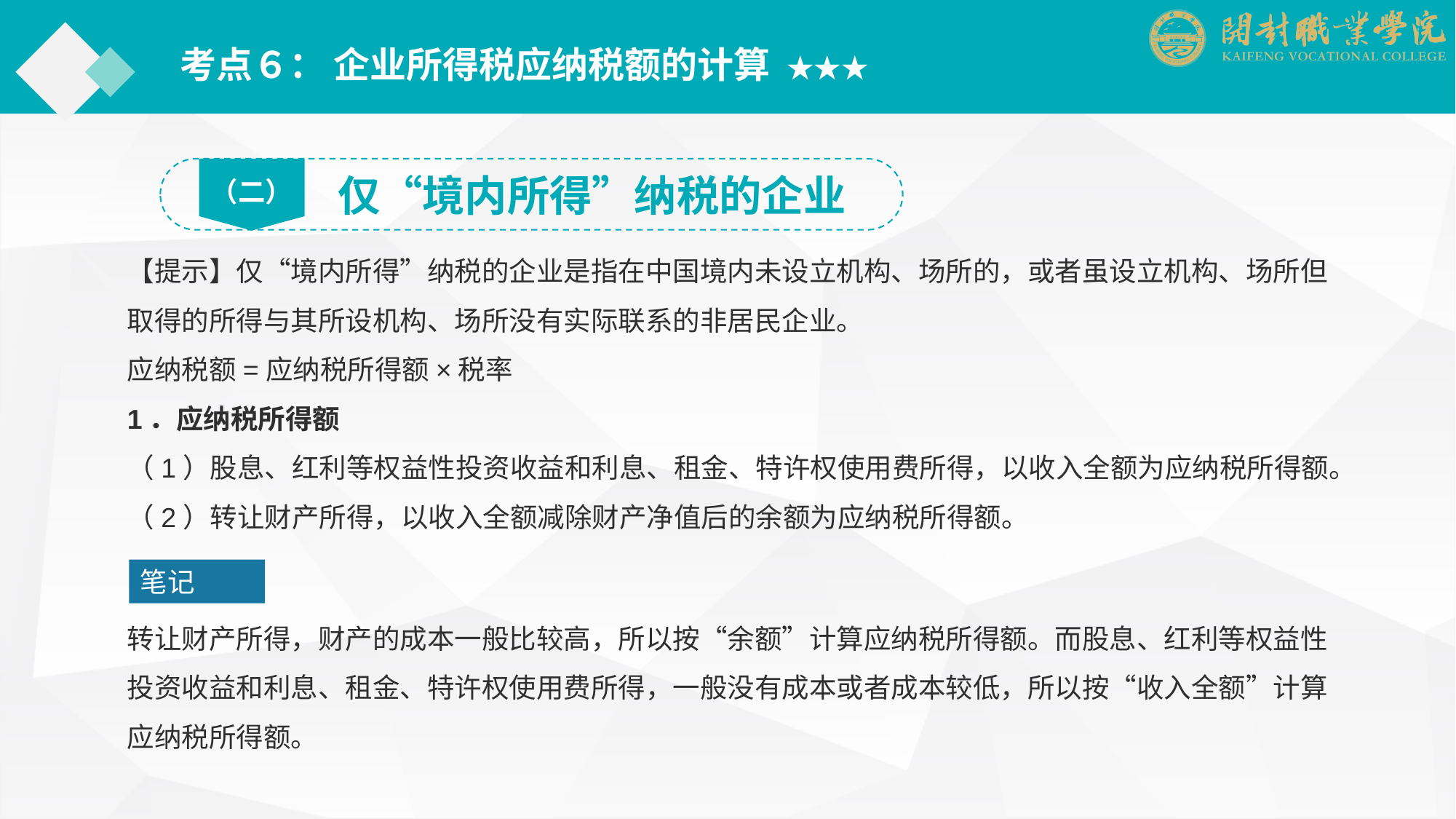

考点６： 企业所得税应纳税额的计算  ★★★

（二）
仅“境内所得”纳税的企业
【提示】仅“境内所得”纳税的企业是指在中国境内未设立机构、场所的，或者虽设立机构、场所但取得的所得与其所设机构、场所没有实际联系的非居民企业。
应纳税额=应纳税所得额×税率
1．应纳税所得额
（1）股息、红利等权益性投资收益和利息、租金、特许权使用费所得，以收入全额为应纳税所得额。
（2）转让财产所得，以收入全额减除财产净值后的余额为应纳税所得额。
笔记
转让财产所得，财产的成本一般比较高，所以按“余额”计算应纳税所得额。而股息、红利等权益性投资收益和利息、租金、特许权使用费所得，一般没有成本或者成本较低，所以按“收入全额”计算应纳税所得额。